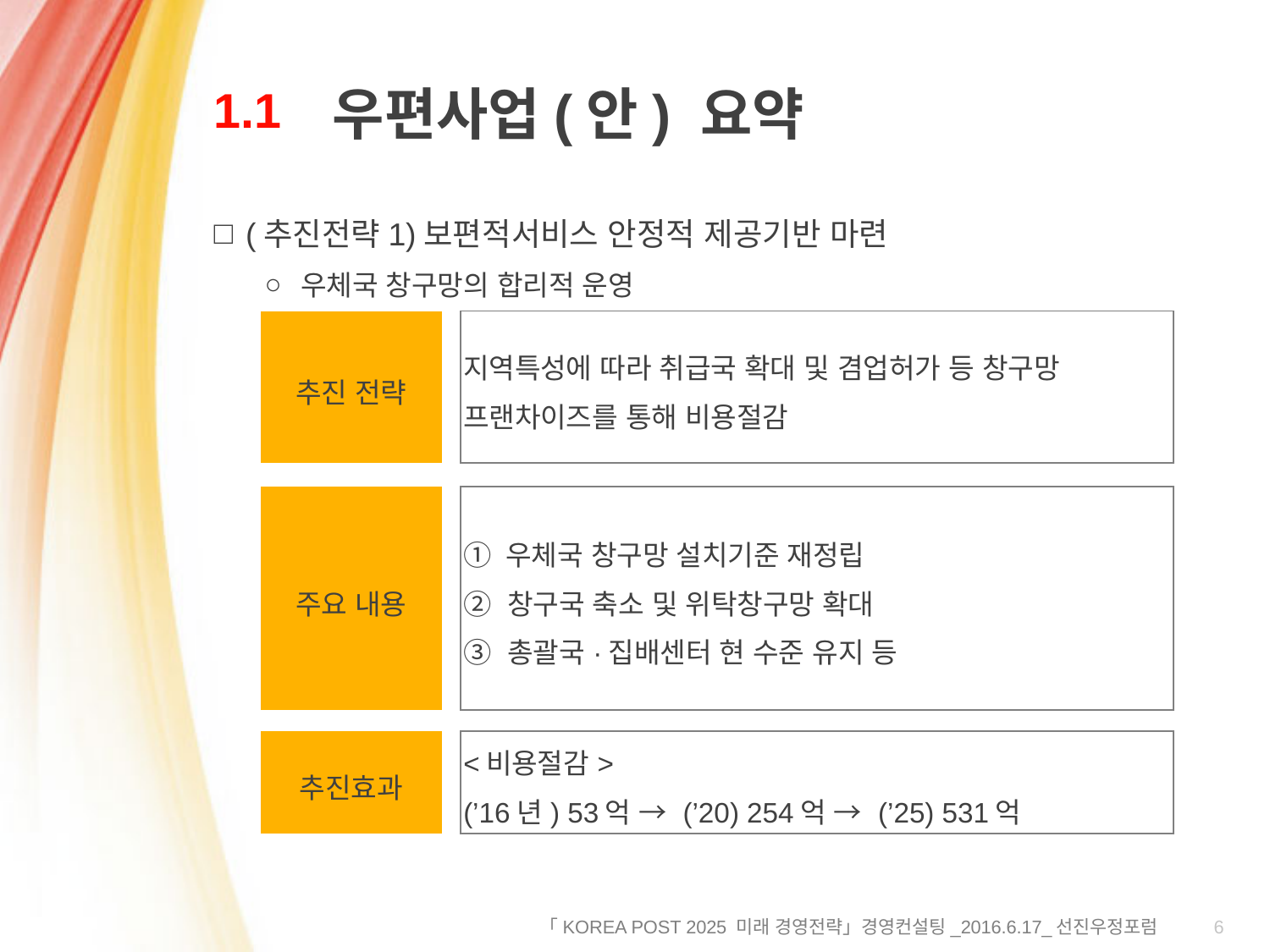

# 1.1
우편사업(안) 요약
(추진전략1)보편적서비스 안정적 제공기반 마련
우체국 창구망의 합리적 운영
| 추진 전략 |  | 지역특성에 따라 취급국 확대 및 겸업허가 등 창구망 프랜차이즈를 통해 비용절감 |
| --- | --- | --- |
|  |  |  |
| 주요 내용 |  | ① 우체국 창구망 설치기준 재정립 ② 창구국 축소 및 위탁창구망 확대 ③ 총괄국·집배센터 현 수준 유지 등 |
|  |  |  |
| 추진효과 |  | <비용절감> (’16년) 53억 → (’20) 254억 → (’25) 531억 |
6